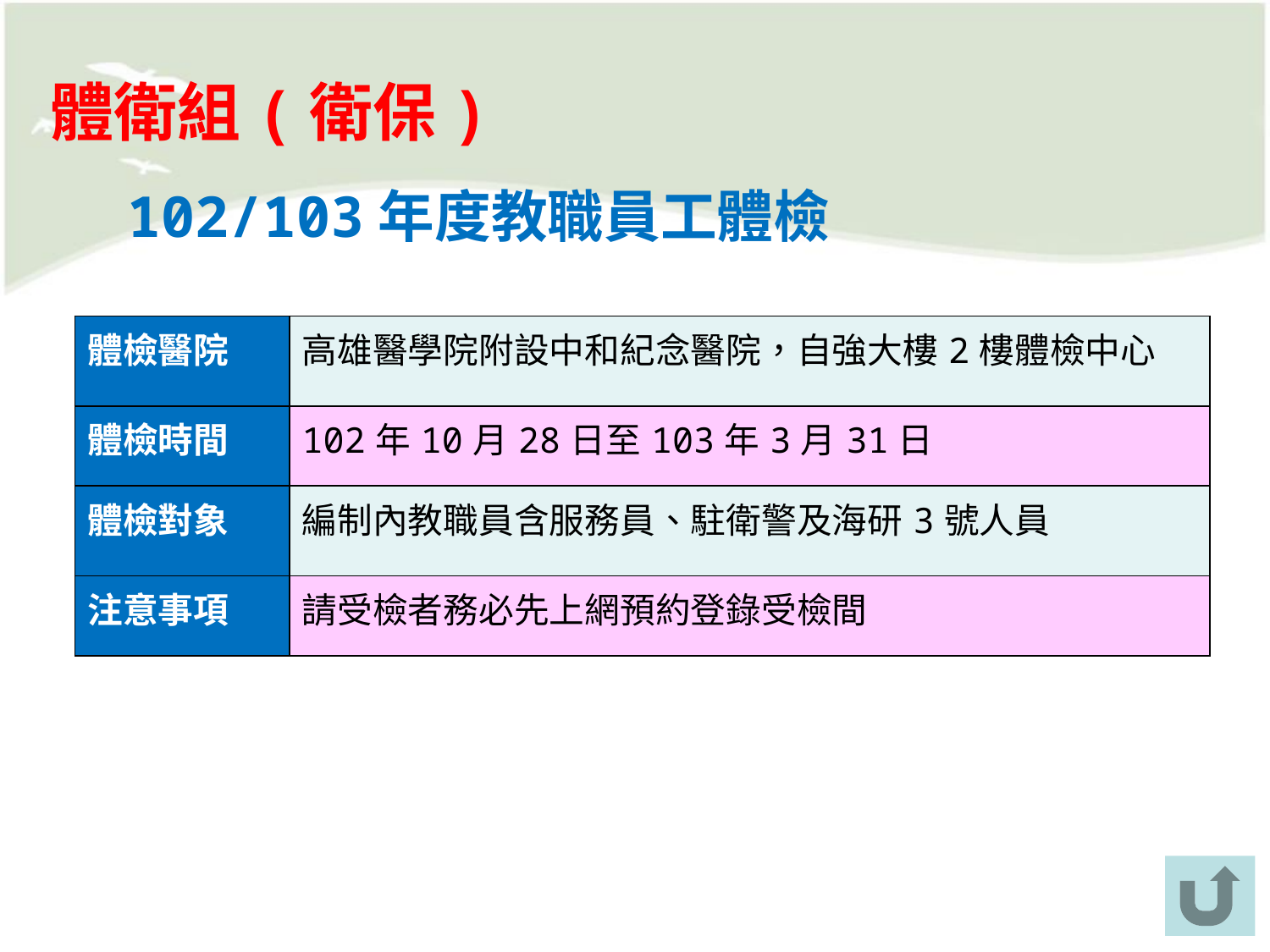

體衛組(衛保)
# 102/103年度教職員工體檢
| 體檢醫院 | 高雄醫學院附設中和紀念醫院，自強大樓2樓體檢中心 |
| --- | --- |
| 體檢時間 | 102年10月28日至103年3月31日 |
| 體檢對象 | 編制內教職員含服務員、駐衛警及海研3號人員 |
| 注意事項 | 請受檢者務必先上網預約登錄受檢間 |